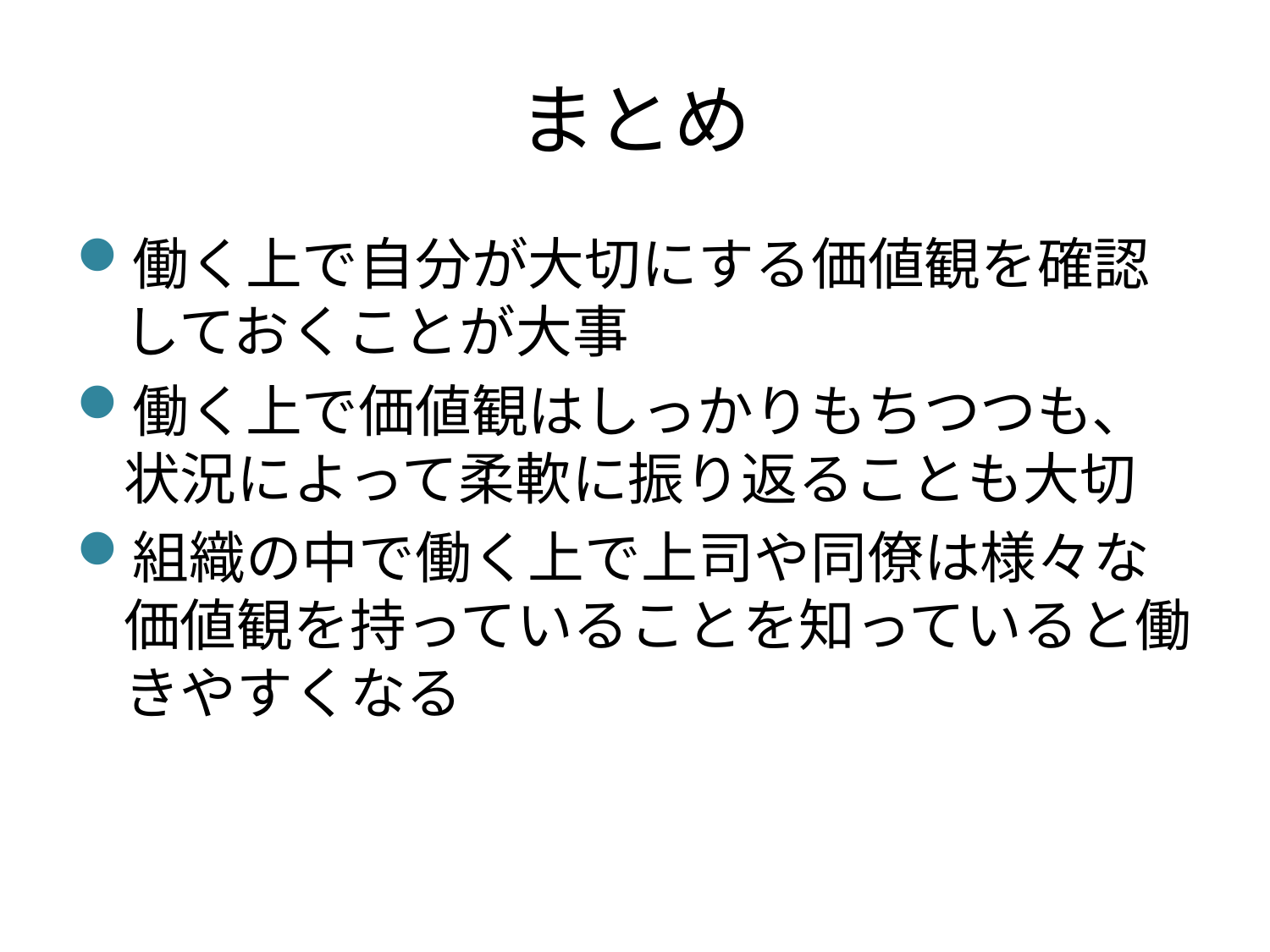

# まとめ
働く上で自分が大切にする価値観を確認しておくことが大事
働く上で価値観はしっかりもちつつも、状況によって柔軟に振り返ることも大切
組織の中で働く上で上司や同僚は様々な価値観を持っていることを知っていると働きやすくなる